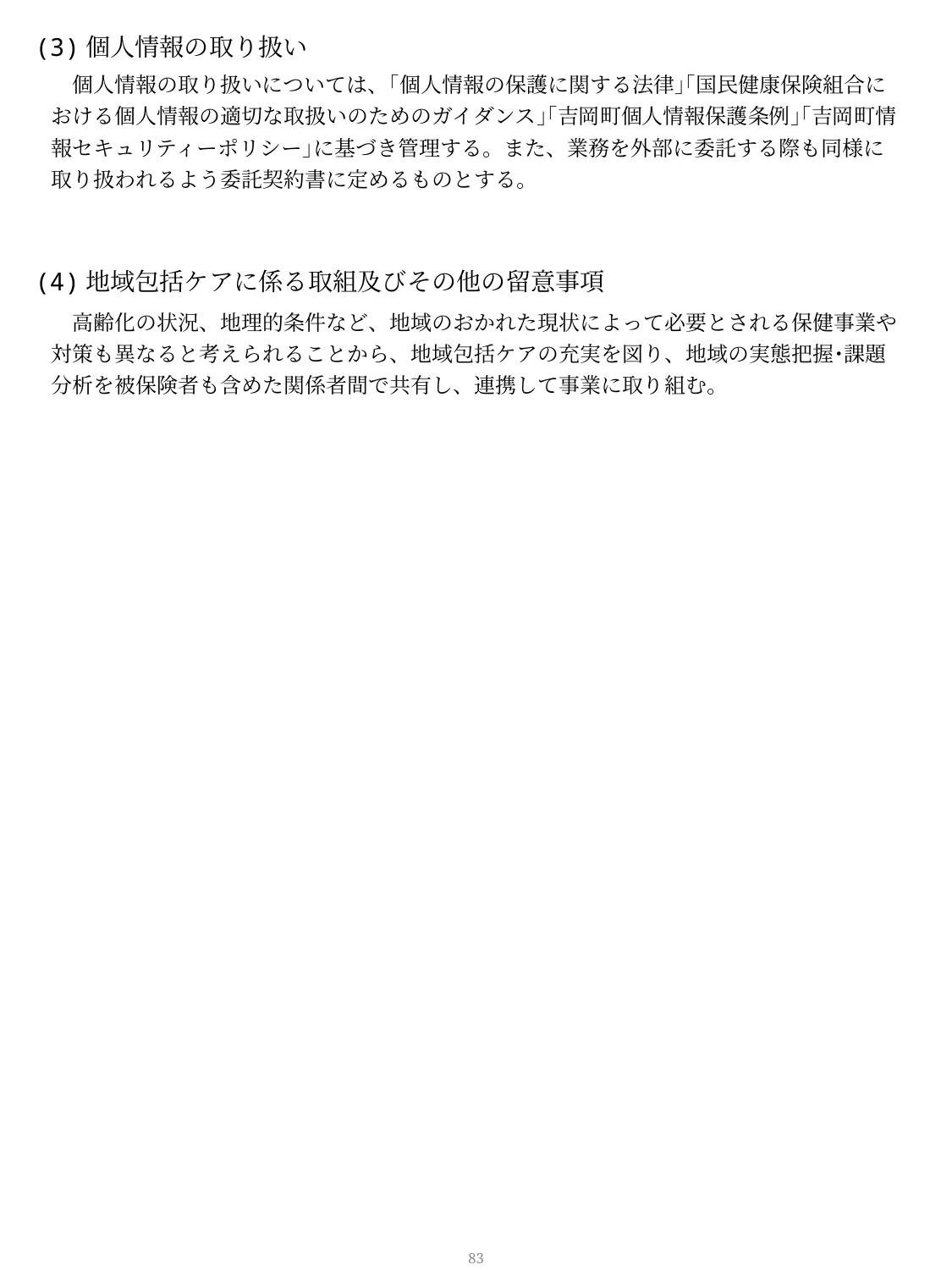

(3)個人情報の取り扱い
　個人情報の取り扱いについては、｢個人情報の保護に関する法律｣｢国民健康保険組合における個人情報の適切な取扱いのためのガイダンス｣｢吉岡町個人情報保護条例｣｢吉岡町情報セキュリティーポリシー｣に基づき管理する。また、業務を外部に委託する際も同様に取り扱われるよう委託契約書に定めるものとする。
(4)地域包括ケアに係る取組及びその他の留意事項
　高齢化の状況、地理的条件など、地域のおかれた現状によって必要とされる保健事業や対策も異なると考えられることから、地域包括ケアの充実を図り、地域の実態把握･課題分析を被保険者も含めた関係者間で共有し、連携して事業に取り組む。

83